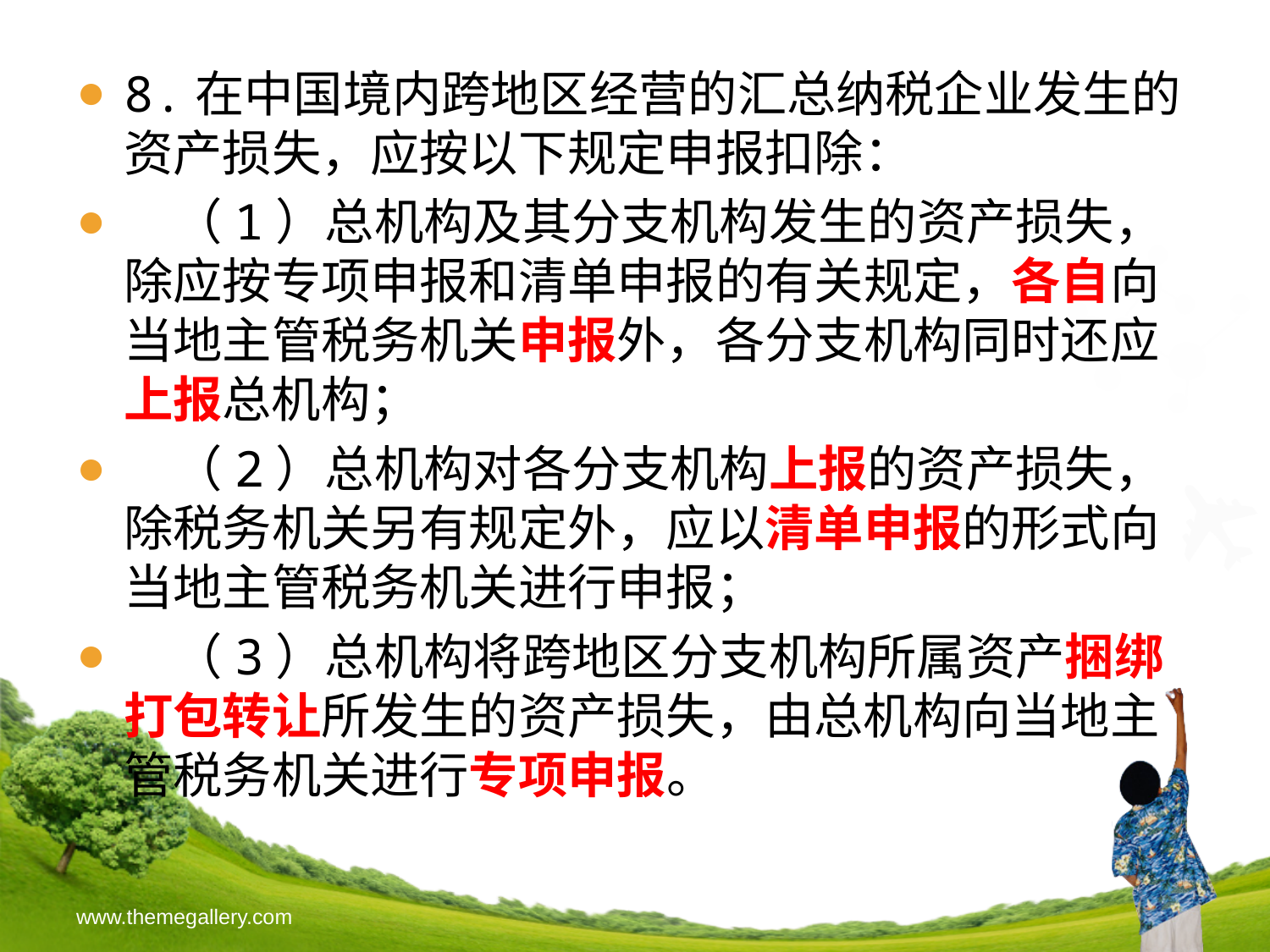

8.在中国境内跨地区经营的汇总纳税企业发生的资产损失，应按以下规定申报扣除：
　（1）总机构及其分支机构发生的资产损失，除应按专项申报和清单申报的有关规定，各自向当地主管税务机关申报外，各分支机构同时还应上报总机构；
　（2）总机构对各分支机构上报的资产损失，除税务机关另有规定外，应以清单申报的形式向当地主管税务机关进行申报；
　（3）总机构将跨地区分支机构所属资产捆绑打包转让所发生的资产损失，由总机构向当地主管税务机关进行专项申报。

www.themegallery.com